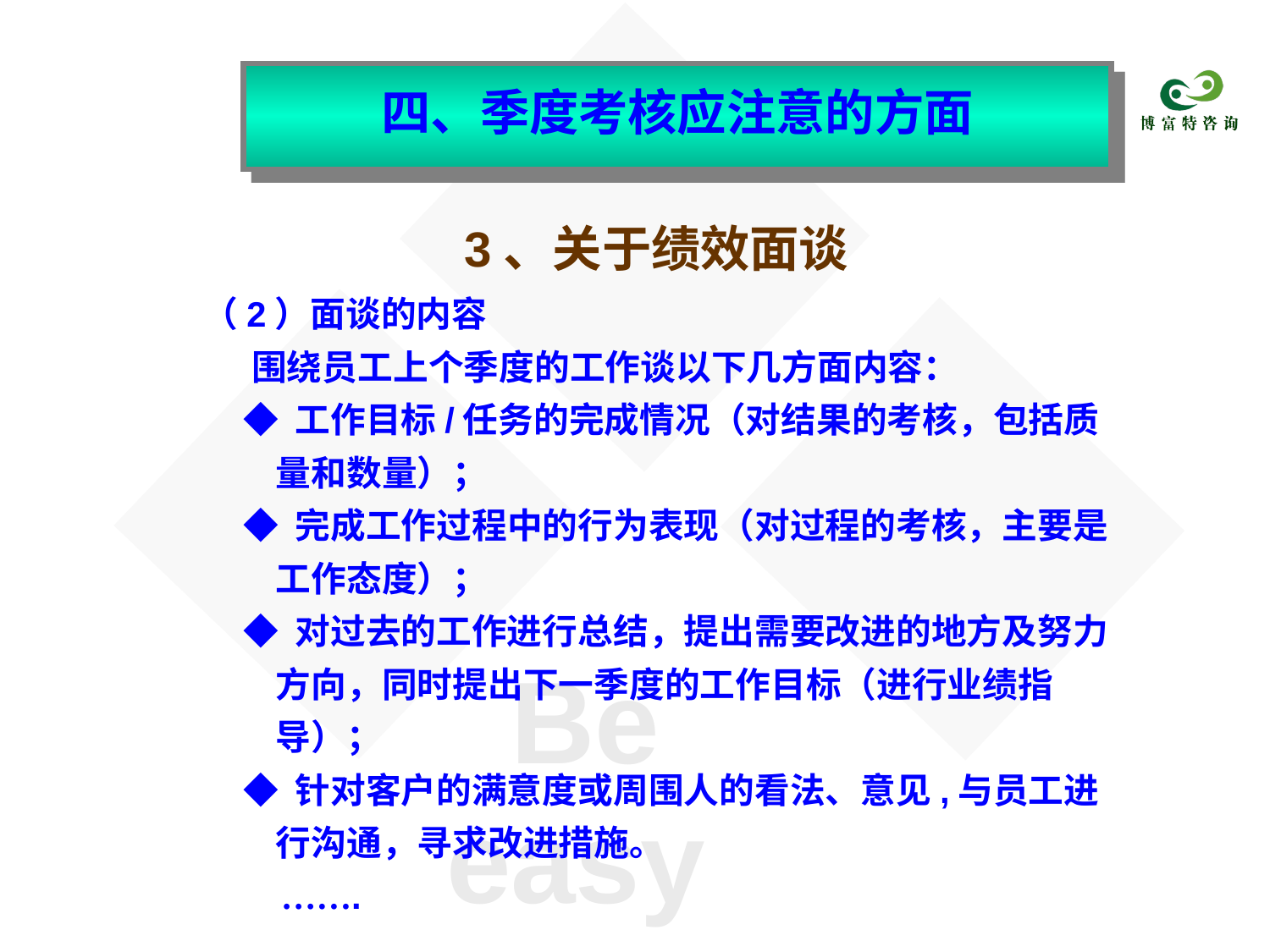

四、季度考核应注意的方面
3、关于绩效面谈
（2）面谈的内容
     围绕员工上个季度的工作谈以下几方面内容：
     ◆ 工作目标/任务的完成情况（对结果的考核，包括质
        量和数量）；
     ◆ 完成工作过程中的行为表现（对过程的考核，主要是
        工作态度）；
     ◆ 对过去的工作进行总结，提出需要改进的地方及努力
        方向，同时提出下一季度的工作目标（进行业绩指
        导）；
     ◆ 针对客户的满意度或周围人的看法、意见,与员工进
        行沟通，寻求改进措施。
        …….